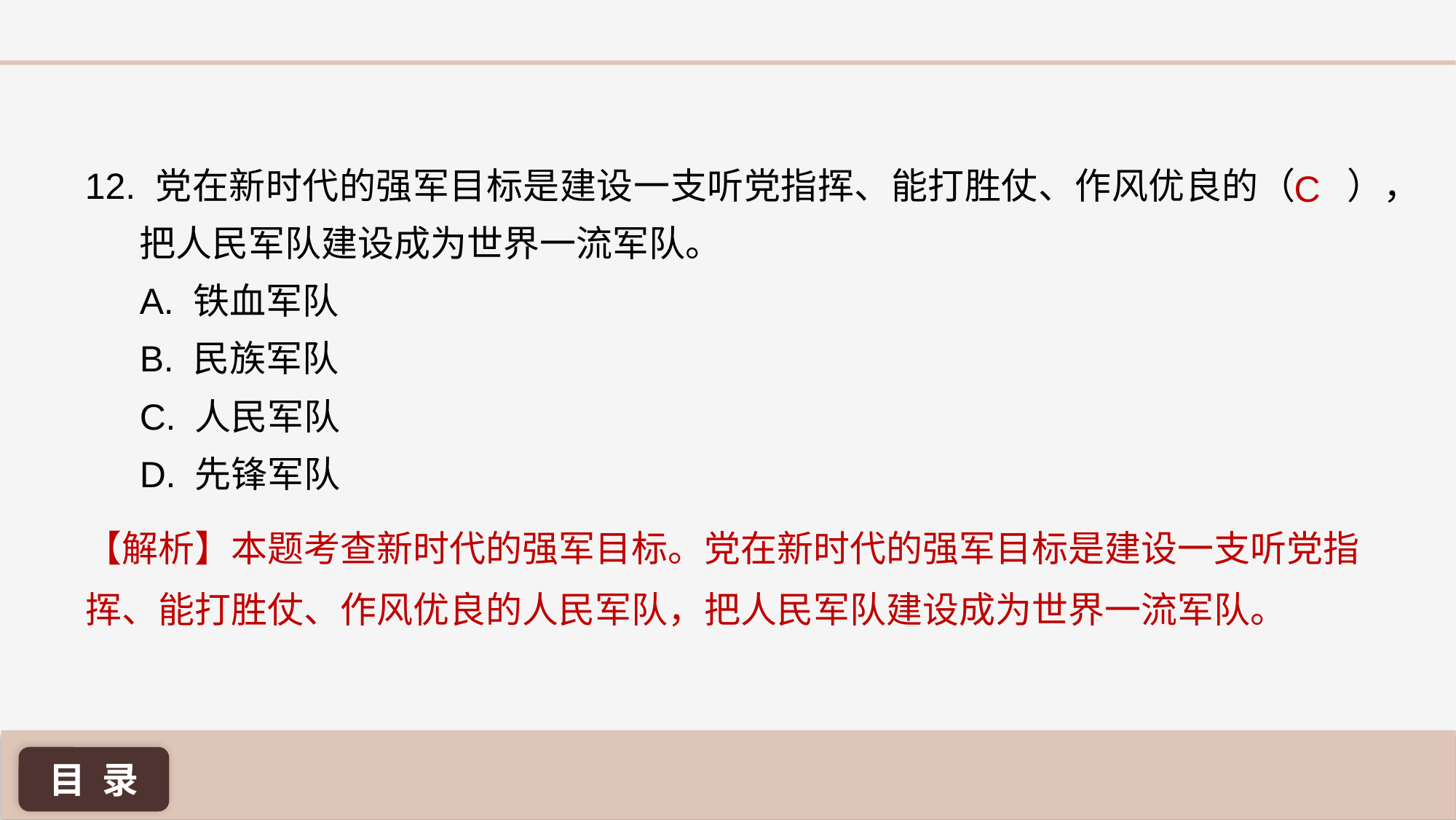

C
12. 党在新时代的强军目标是建设一支听党指挥、能打胜仗、作风优良的（      ），把人民军队建设成为世界一流军队。
A. 铁血军队
B. 民族军队
C. 人民军队
D. 先锋军队
【解析】本题考查新时代的强军目标。党在新时代的强军目标是建设一支听党指挥、能打胜仗、作风优良的人民军队，把人民军队建设成为世界一流军队。